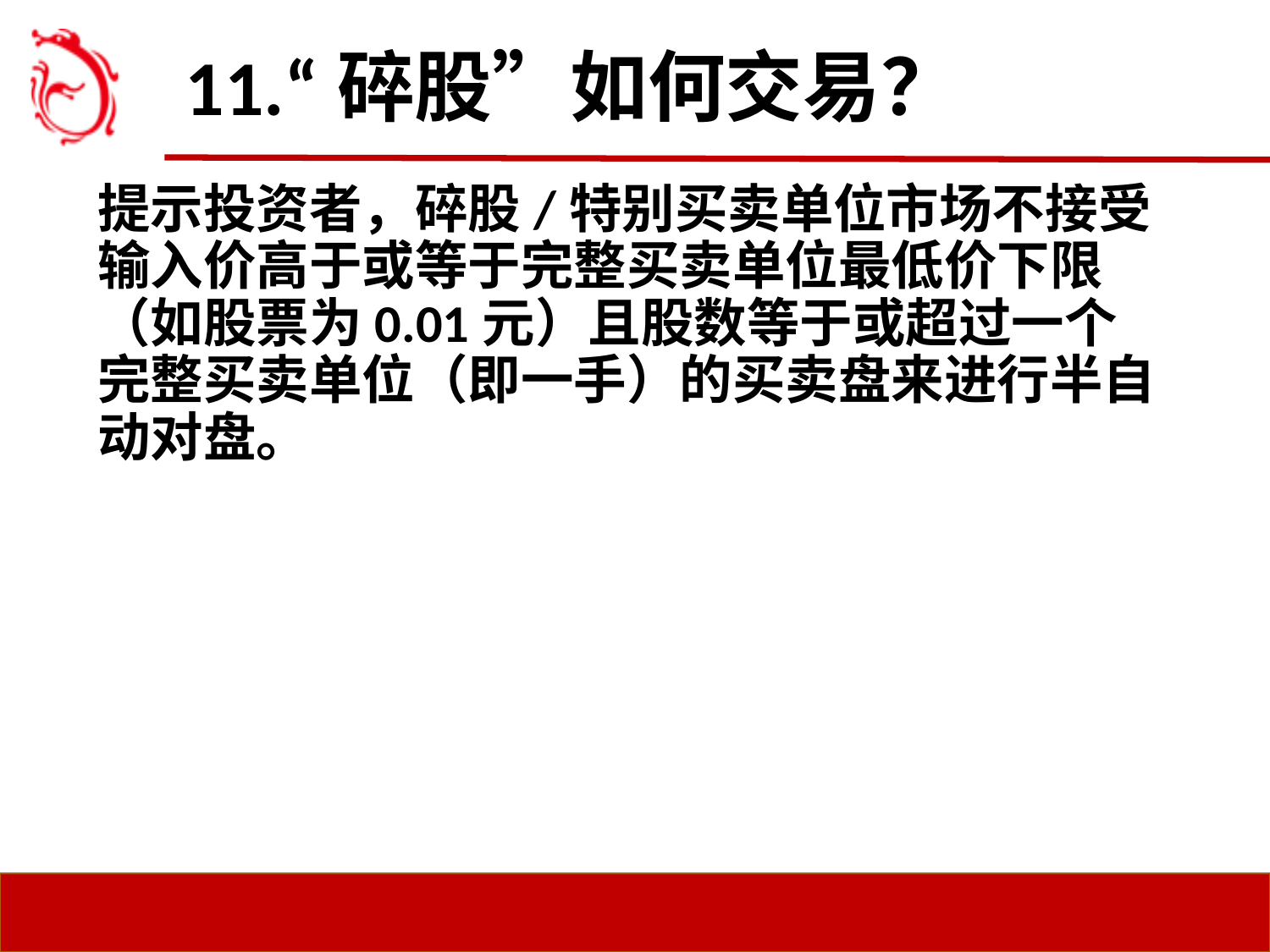

# 11.“碎股”如何交易？
提示投资者，碎股/特别买卖单位市场不接受输入价高于或等于完整买卖单位最低价下限（如股票为0.01元）且股数等于或超过一个完整买卖单位（即一手）的买卖盘来进行半自动对盘。